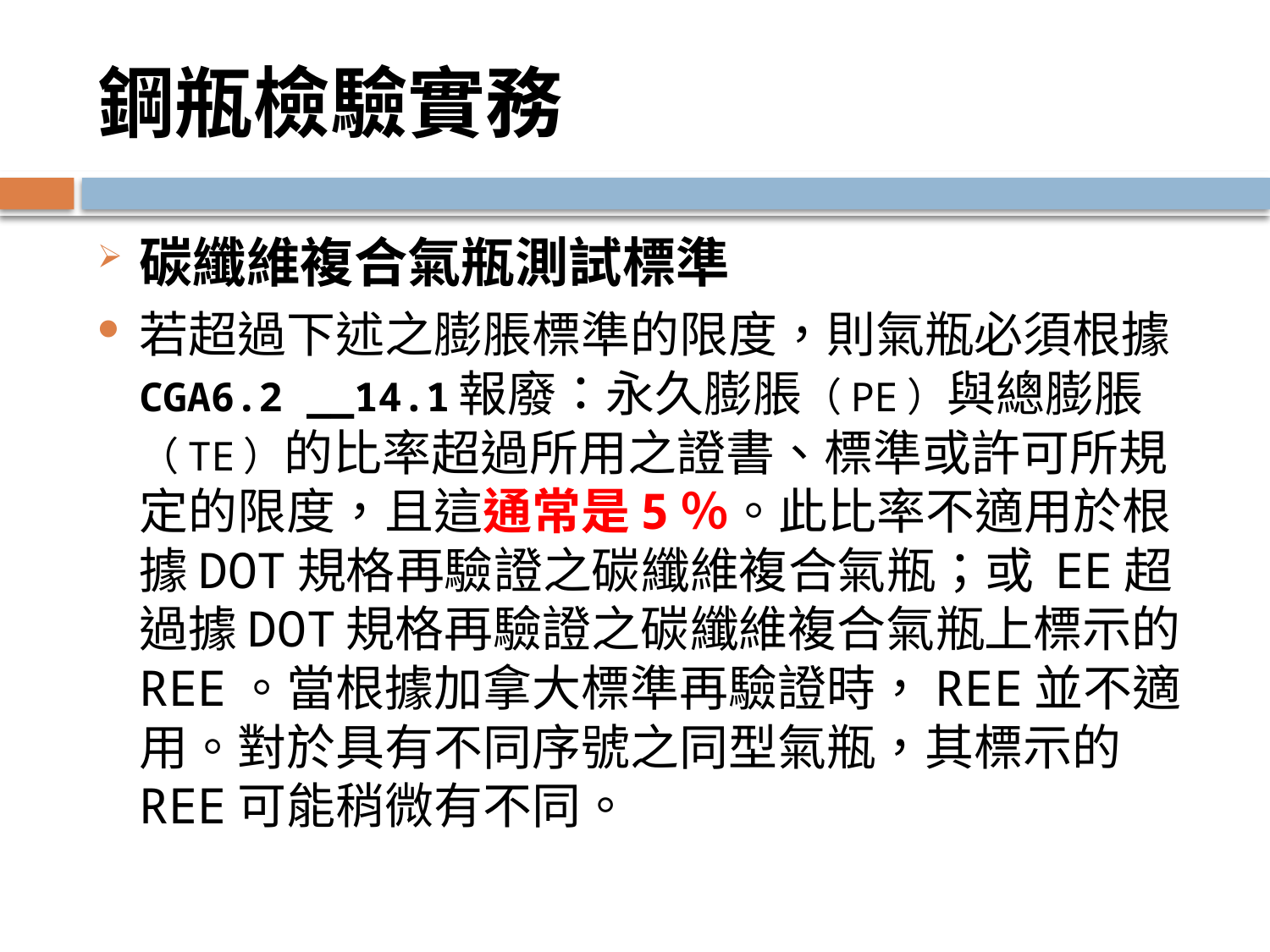

# 鋼瓶檢驗實務
碳纖維複合氣瓶測試標準
若超過下述之膨脹標準的限度，則氣瓶必須根據 CGA6.2 __14.1報廢：永久膨脹（PE）與總膨脹（TE）的比率超過所用之證書、標準或許可所規定的限度，且這通常是5％。此比率不適用於根據DOT規格再驗證之碳纖維複合氣瓶；或 EE超過據DOT規格再驗證之碳纖維複合氣瓶上標示的REE。當根據加拿大標準再驗證時，REE並不適用。對於具有不同序號之同型氣瓶，其標示的REE可能稍微有不同。